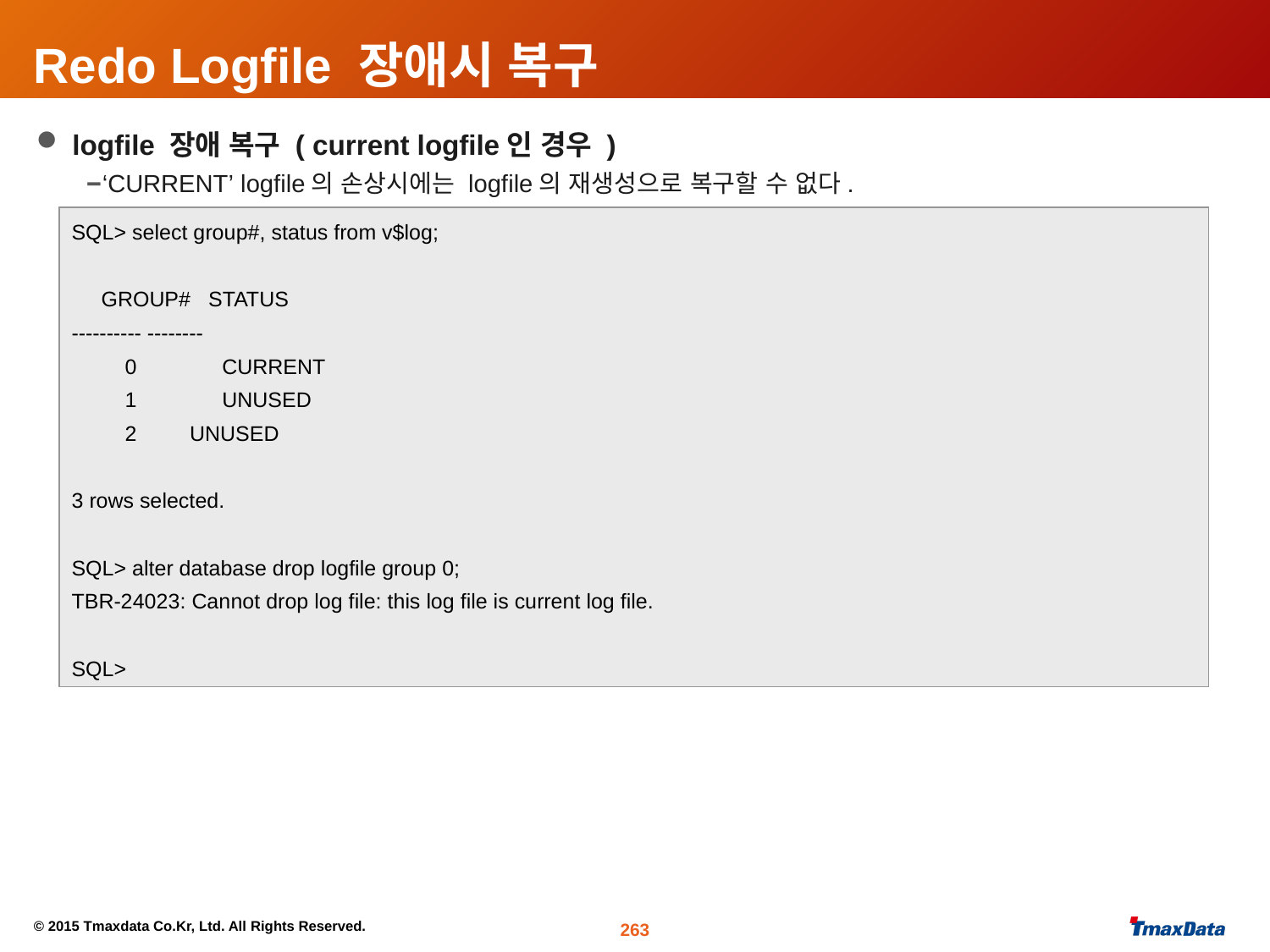

# Redo Logfile 장애시 복구
 logfile 장애 복구 ( current logfile인 경우 )
‘CURRENT’ logfile의 손상시에는 logfile의 재생성으로 복구할 수 없다.

SQL> select group#, status from v$log;

     GROUP#   STATUS
---------- --------
         0 	    CURRENT
         1 	    UNUSED
         2         UNUSED

3 rows selected.

SQL> alter database drop logfile group 0;
TBR-24023: Cannot drop log file: this log file is current log file.

SQL>